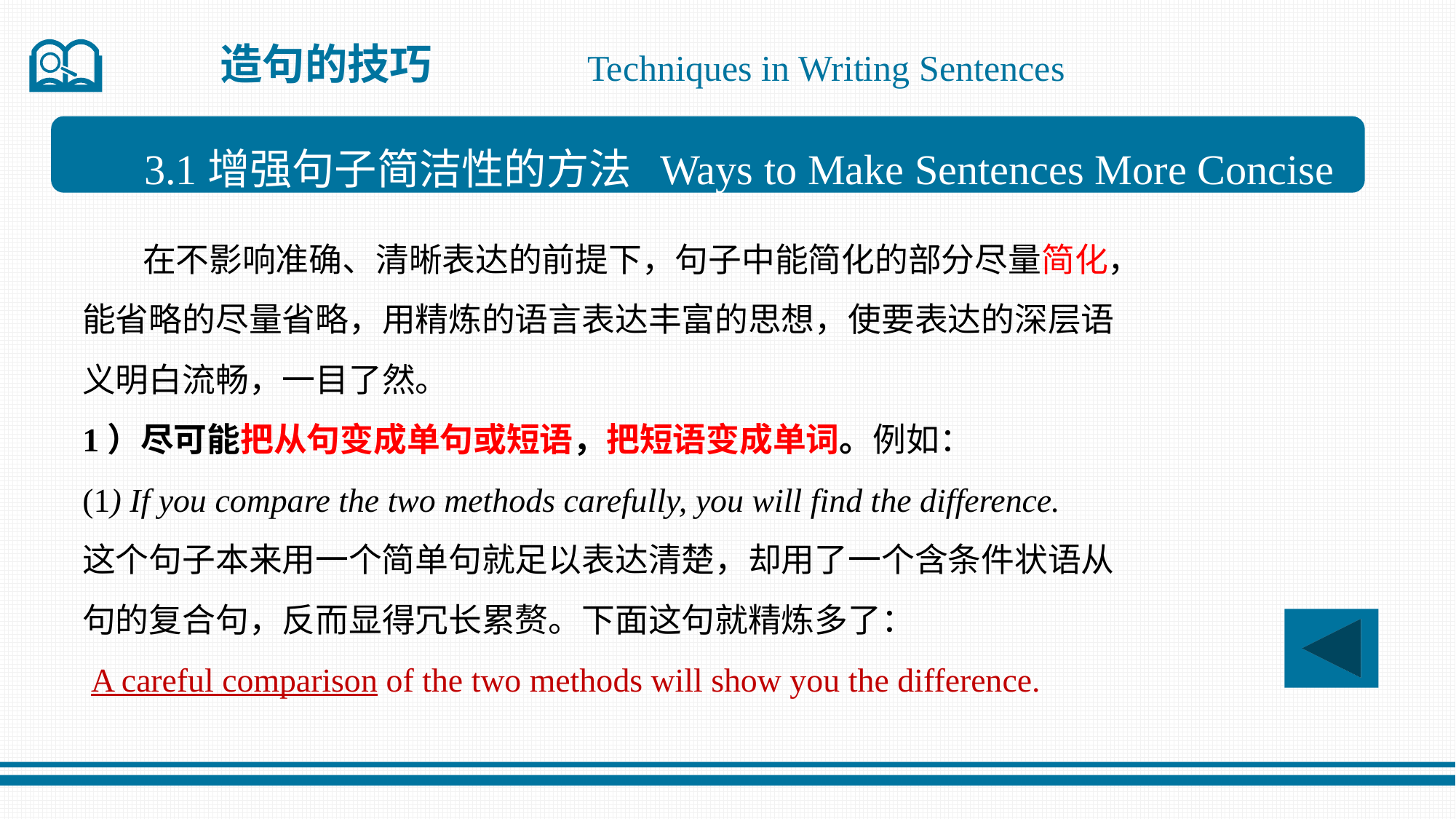

造句的技巧
Techniques in Writing Sentences

3.1增强句子简洁性的方法  Ways to Make Sentences More Concise
       在不影响准确、清晰表达的前提下，句子中能简化的部分尽量简化，能省略的尽量省略，用精炼的语言表达丰富的思想，使要表达的深层语义明白流畅，一目了然。
1）尽可能把从句变成单句或短语，把短语变成单词。例如：
(1) If you compare the two methods carefully, you will find the difference.
这个句子本来用一个简单句就足以表达清楚，却用了一个含条件状语从句的复合句，反而显得冗长累赘。下面这句就精炼多了：
 A careful comparison of the two methods will show you the difference.